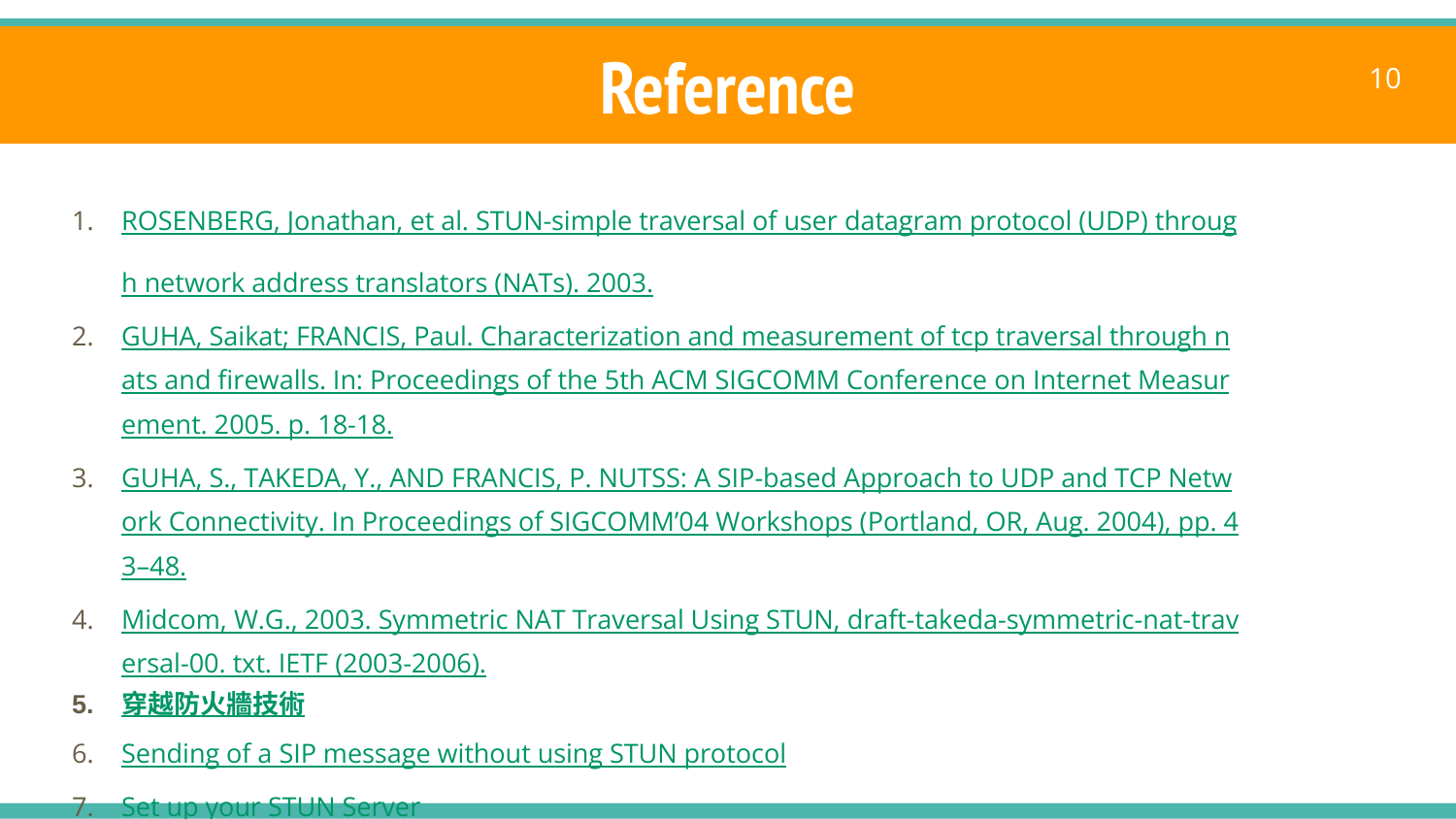

# Reference
10
ROSENBERG, Jonathan, et al. STUN-simple traversal of user datagram protocol (UDP) through network address translators (NATs). 2003.
GUHA, Saikat; FRANCIS, Paul. Characterization and measurement of tcp traversal through nats and firewalls. In: Proceedings of the 5th ACM SIGCOMM Conference on Internet Measurement. 2005. p. 18-18.
GUHA, S., TAKEDA, Y., AND FRANCIS, P. NUTSS: A SIP-based Approach to UDP and TCP Network Connectivity. In Proceedings of SIGCOMM’04 Workshops (Portland, OR, Aug. 2004), pp. 43–48.
Midcom, W.G., 2003. Symmetric NAT Traversal Using STUN, draft-takeda-symmetric-nat-traversal-00. txt. IETF (2003-2006).
穿越防火牆技術
Sending of a SIP message without using STUN protocol
Set up your STUN Server